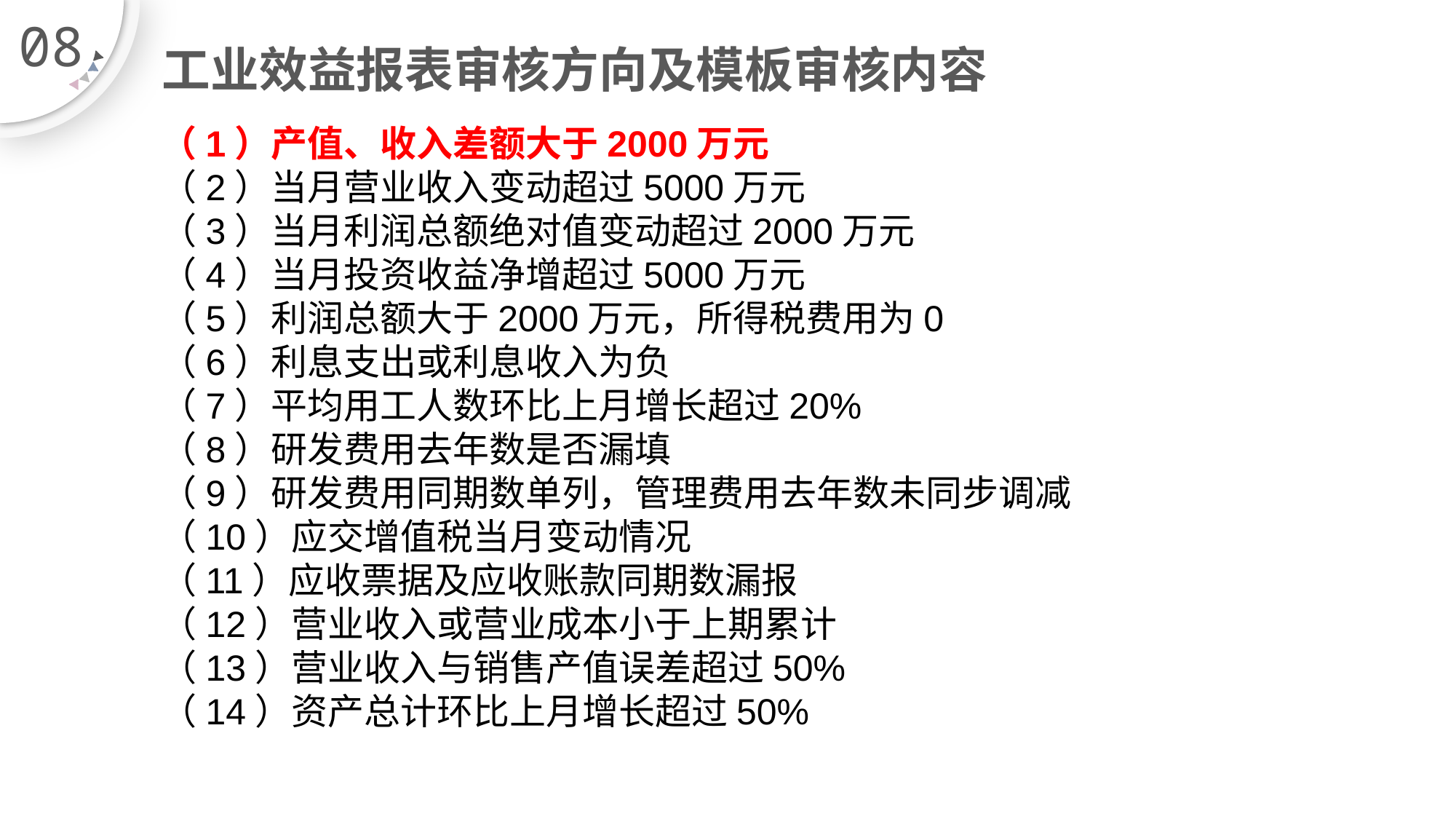

08
# 工业效益报表审核方向及模板审核内容
（1）产值、收入差额大于2000万元
（2）当月营业收入变动超过5000万元
（3）当月利润总额绝对值变动超过2000万元
（4）当月投资收益净增超过5000万元
（5）利润总额大于2000万元，所得税费用为0
（6）利息支出或利息收入为负
（7）平均用工人数环比上月增长超过20%
（8）研发费用去年数是否漏填
（9）研发费用同期数单列，管理费用去年数未同步调减
（10）应交增值税当月变动情况
（11）应收票据及应收账款同期数漏报
（12）营业收入或营业成本小于上期累计
（13）营业收入与销售产值误差超过50%
（14）资产总计环比上月增长超过50%